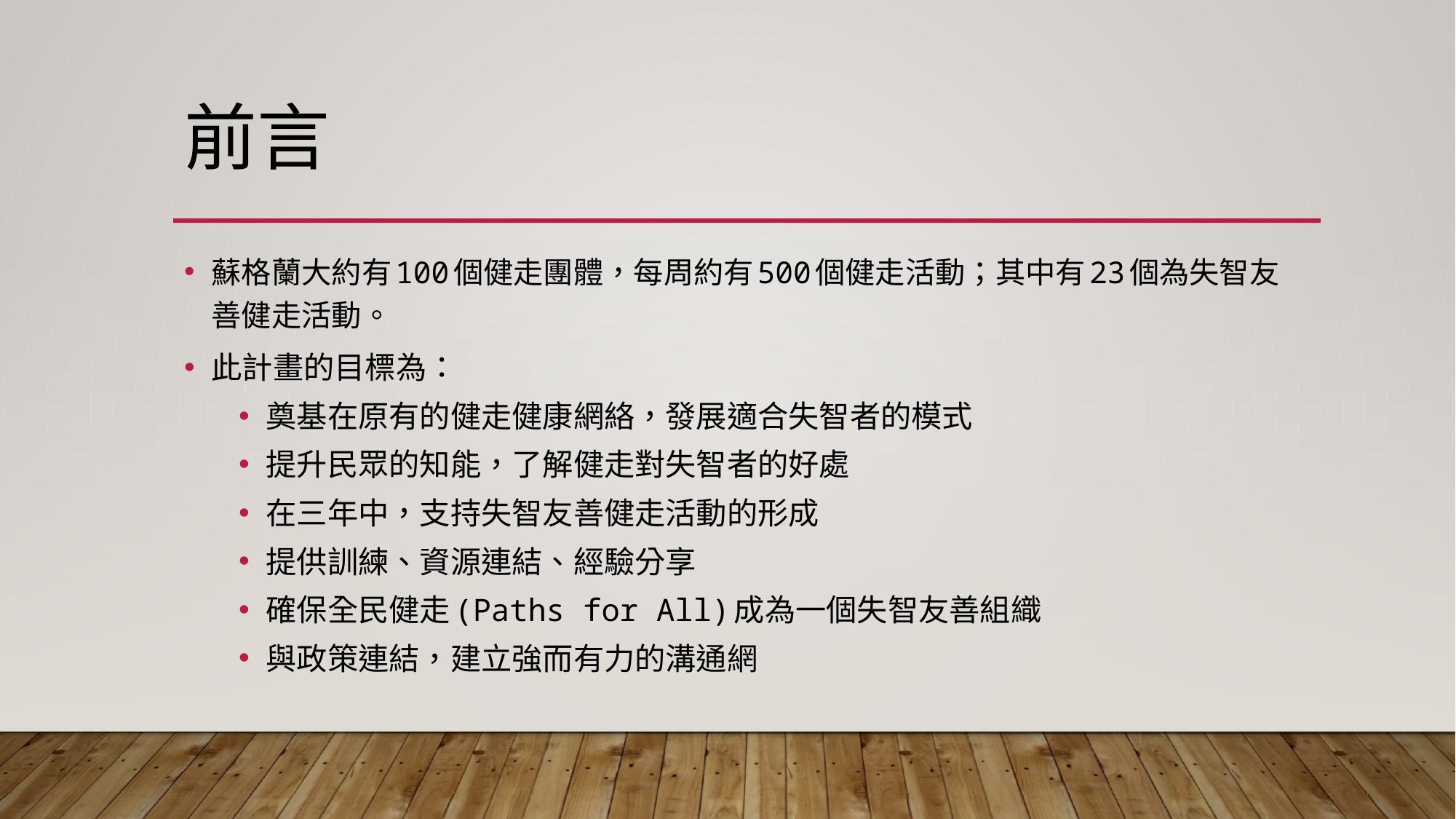

# 前言
蘇格蘭大約有100個健走團體，每周約有500個健走活動；其中有23個為失智友善健走活動。
此計畫的目標為：
奠基在原有的健走健康網絡，發展適合失智者的模式
提升民眾的知能，了解健走對失智者的好處
在三年中，支持失智友善健走活動的形成
提供訓練、資源連結、經驗分享
確保全民健走(Paths for All)成為一個失智友善組織
與政策連結，建立強而有力的溝通網